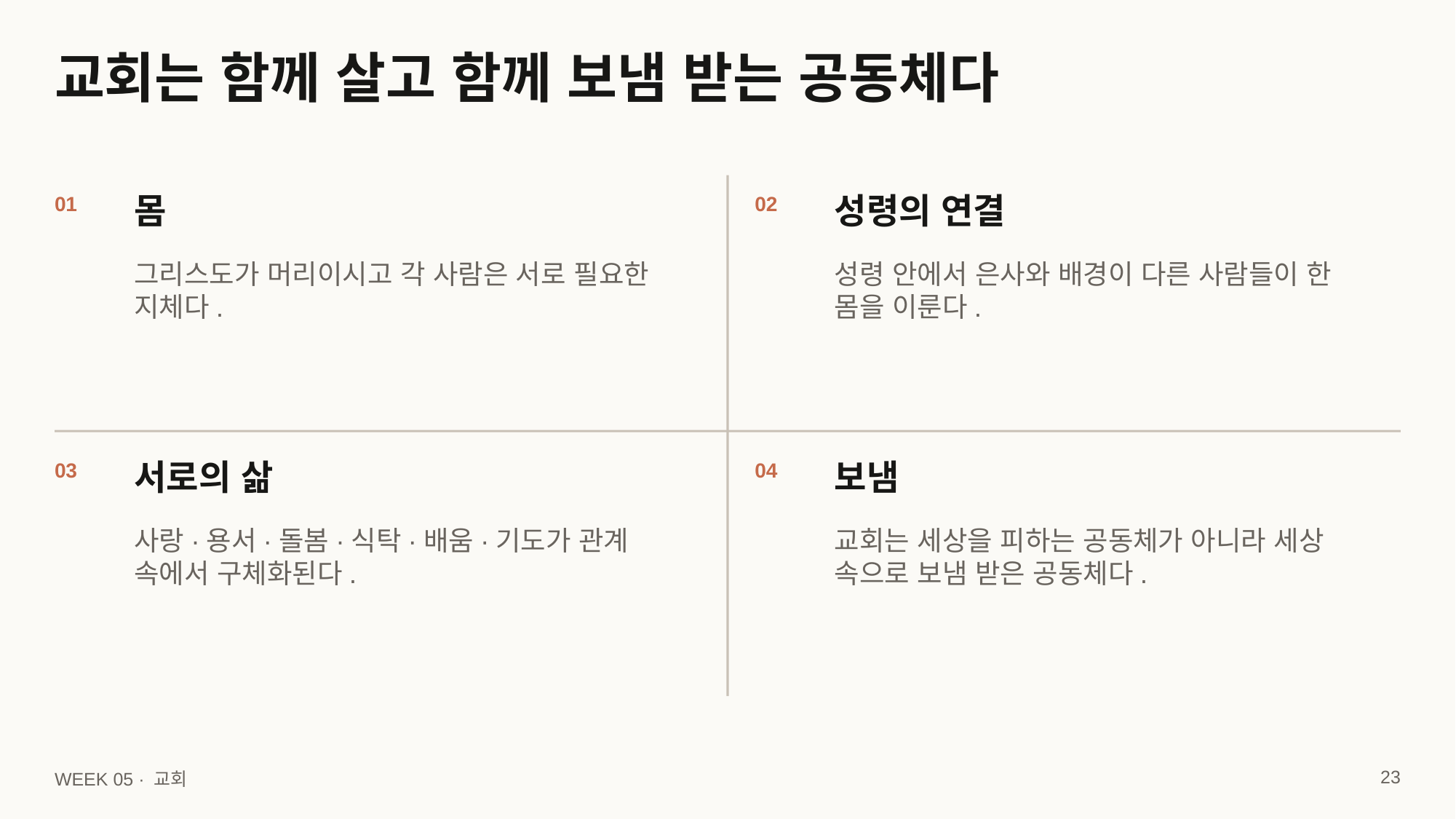

교회는 함께 살고 함께 보냄 받는 공동체다

몸
성령의 연결
01
02
그리스도가 머리이시고 각 사람은 서로 필요한 지체다.
성령 안에서 은사와 배경이 다른 사람들이 한 몸을 이룬다.

서로의 삶
보냄
03
04
사랑·용서·돌봄·식탁·배움·기도가 관계 속에서 구체화된다.
교회는 세상을 피하는 공동체가 아니라 세상 속으로 보냄 받은 공동체다.
23
WEEK 05 · 교회